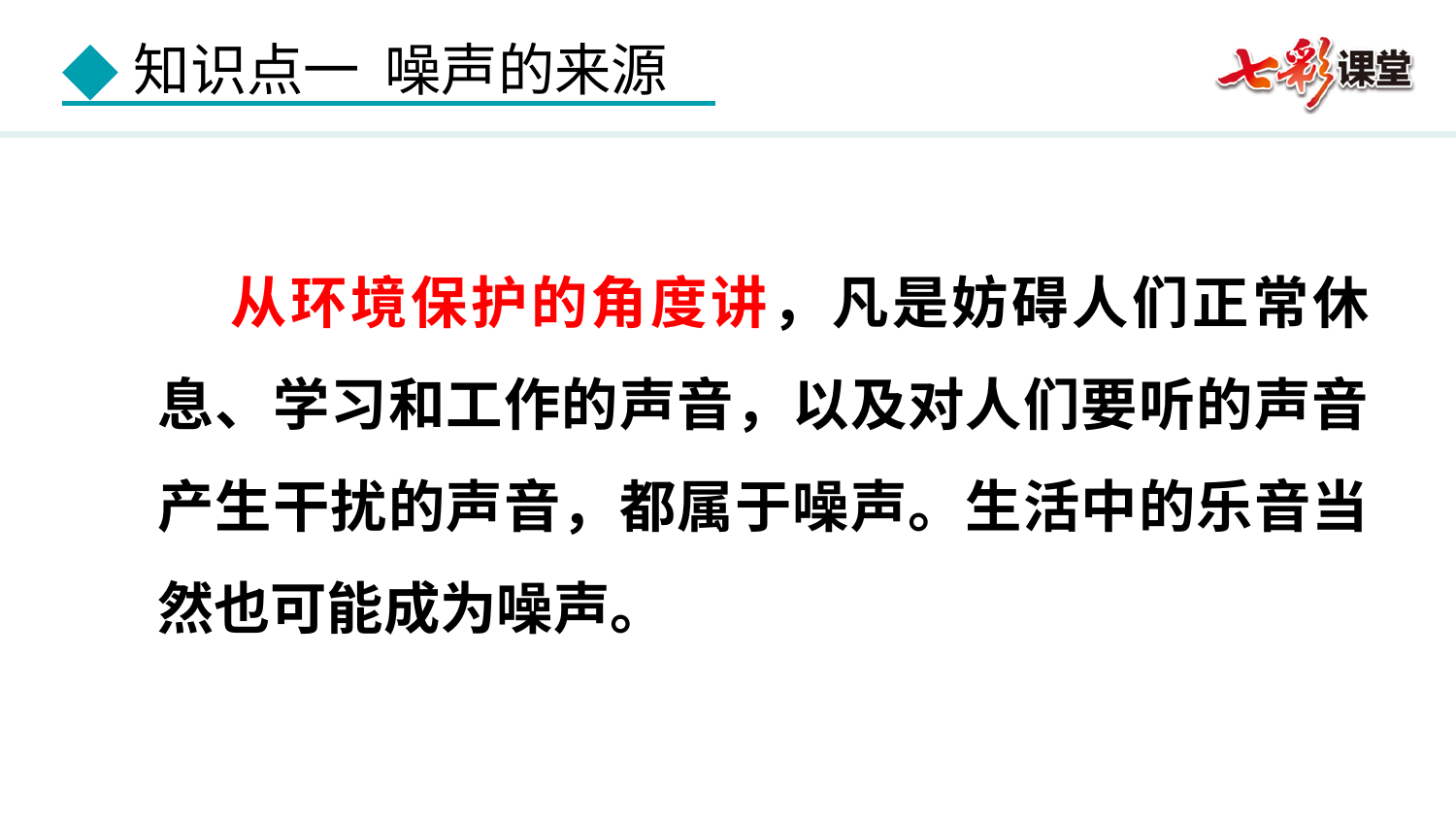

从环境保护的角度讲，凡是妨碍人们正常休息、学习和工作的声音，以及对人们要听的声音产生干扰的声音，都属于噪声。生活中的乐音当然也可能成为噪声。